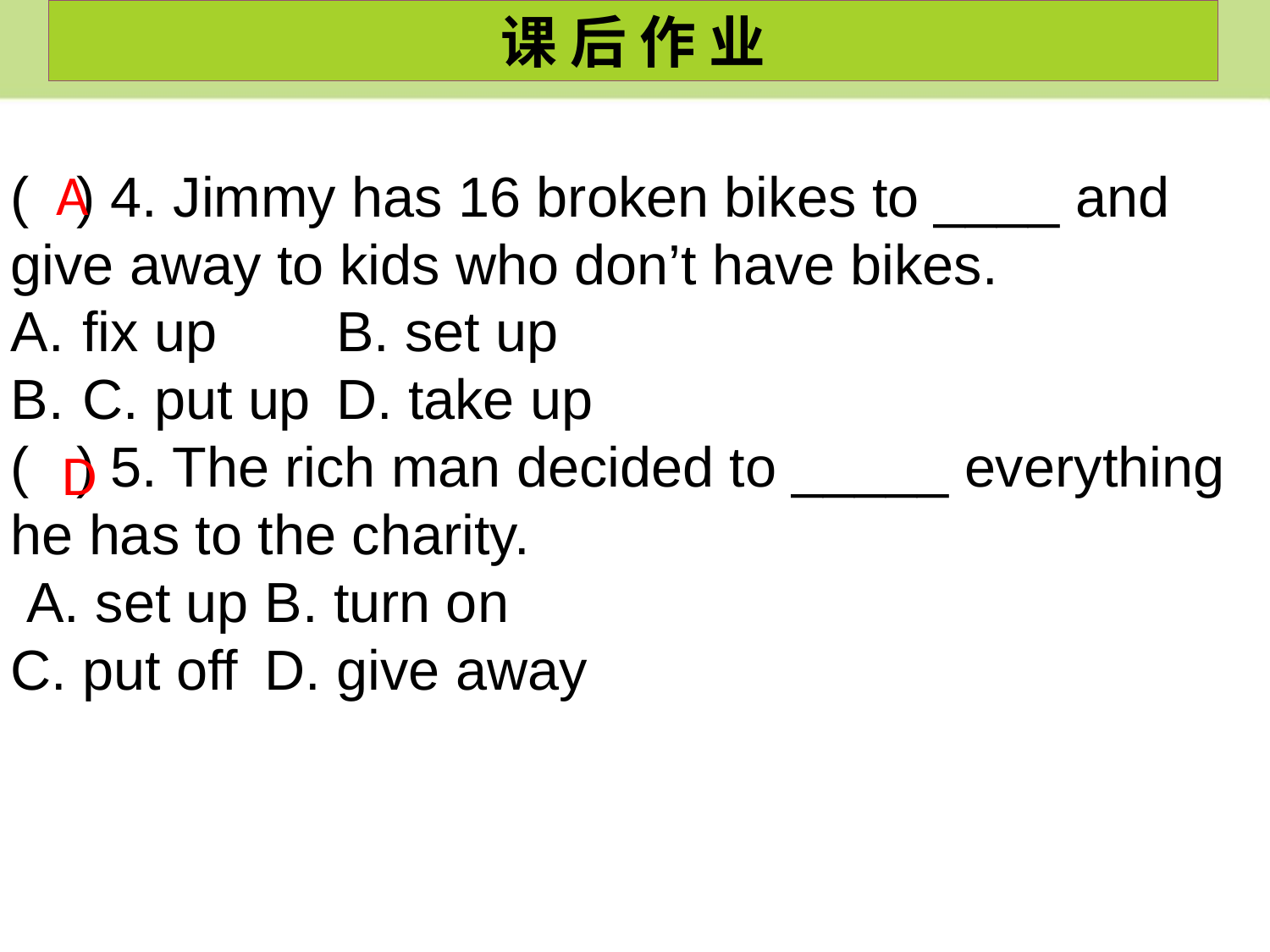

课 后 作 业
A
(   ) 4. Jimmy has 16 broken bikes to ____ and give away to kids who don’t have bikes.
fix up	B. set up
C. put up	D. take up
(   ) 5. The rich man decided to _____ everything he has to the charity.
 A. set up	B. turn on
C. put off	D. give away
D